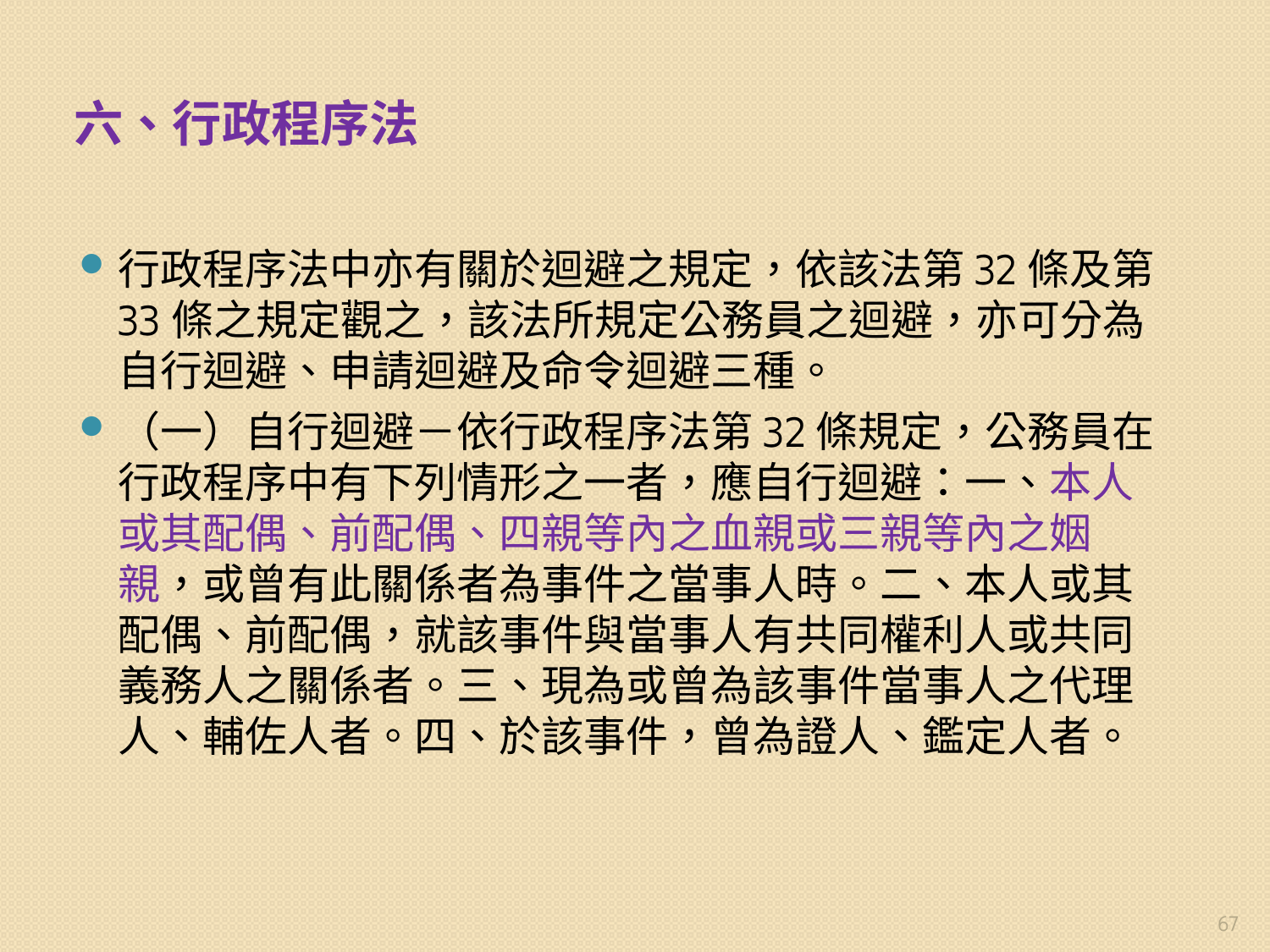

六、行政程序法

行政程序法中亦有關於迴避之規定，依該法第32條及第33條之規定觀之，該法所規定公務員之迴避，亦可分為自行迴避、申請迴避及命令迴避三種。
（一）自行迴避－依行政程序法第32條規定，公務員在行政程序中有下列情形之一者，應自行迴避：一、本人或其配偶、前配偶、四親等內之血親或三親等內之姻親，或曾有此關係者為事件之當事人時。二、本人或其配偶、前配偶，就該事件與當事人有共同權利人或共同義務人之關係者。三、現為或曾為該事件當事人之代理人、輔佐人者。四、於該事件，曾為證人、鑑定人者。

67